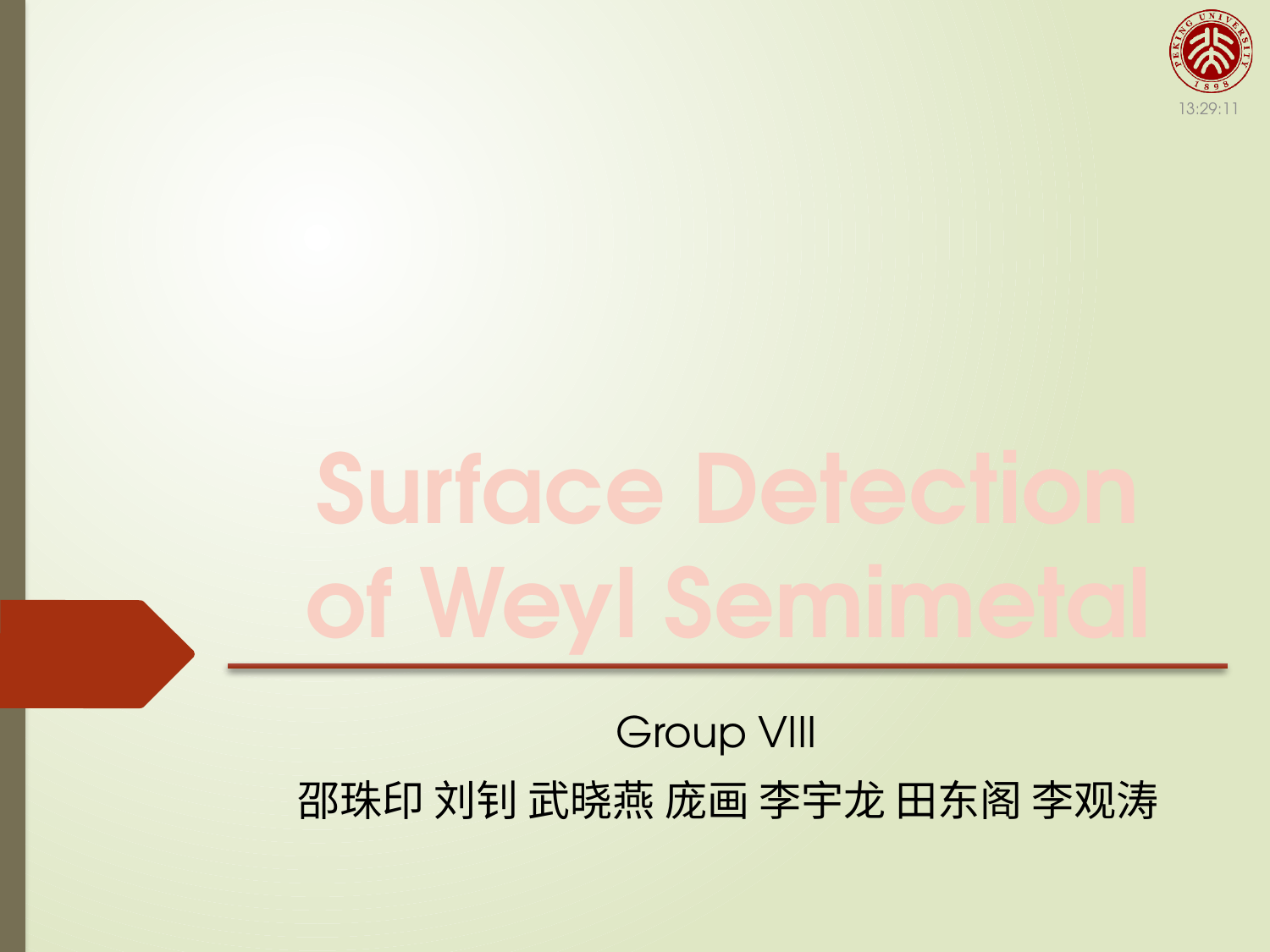

13:29:11
# Surface Detection of Weyl Semimetal
Group VIII
邵珠印 刘钊 武晓燕 庞画 李宇龙 田东阁 李观涛